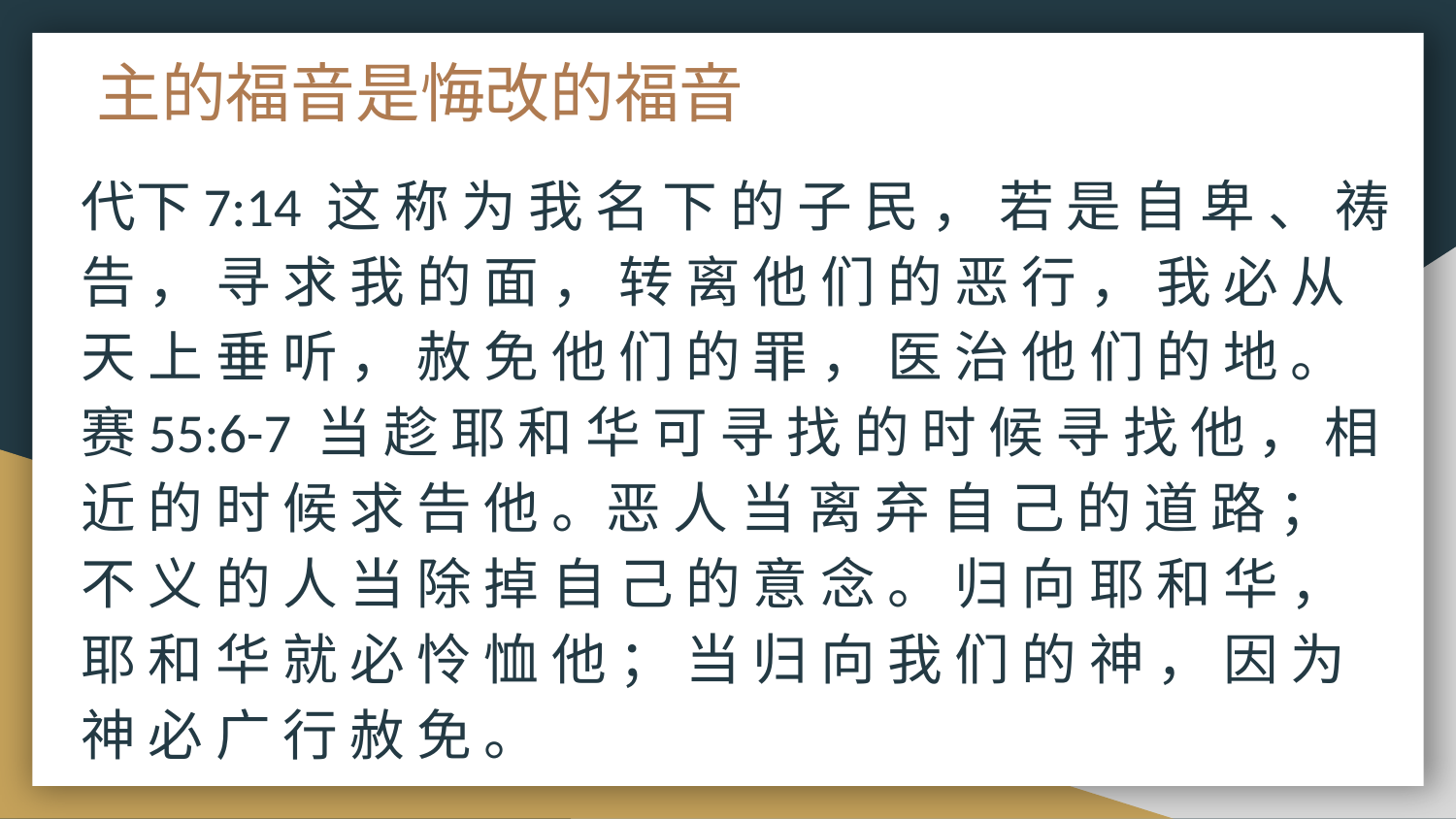

# 主的福音是悔改的福音
代下7:14 这 称 为 我 名 下 的 子 民 ， 若 是 自 卑 、 祷 告 ， 寻 求 我 的 面 ， 转 离 他 们 的 恶 行 ， 我 必 从 天 上 垂 听 ， 赦 免 他 们 的 罪 ， 医 治 他 们 的 地 。
赛55:6-7 当 趁 耶 和 华 可 寻 找 的 时 候 寻 找 他 ， 相 近 的 时 候 求 告 他 。恶 人 当 离 弃 自 己 的 道 路 ； 不 义 的 人 当 除 掉 自 己 的 意 念 。 归 向 耶 和 华 ， 耶 和 华 就 必 怜 恤 他 ； 当 归 向 我 们 的 神 ， 因 为 神 必 广 行 赦 免 。